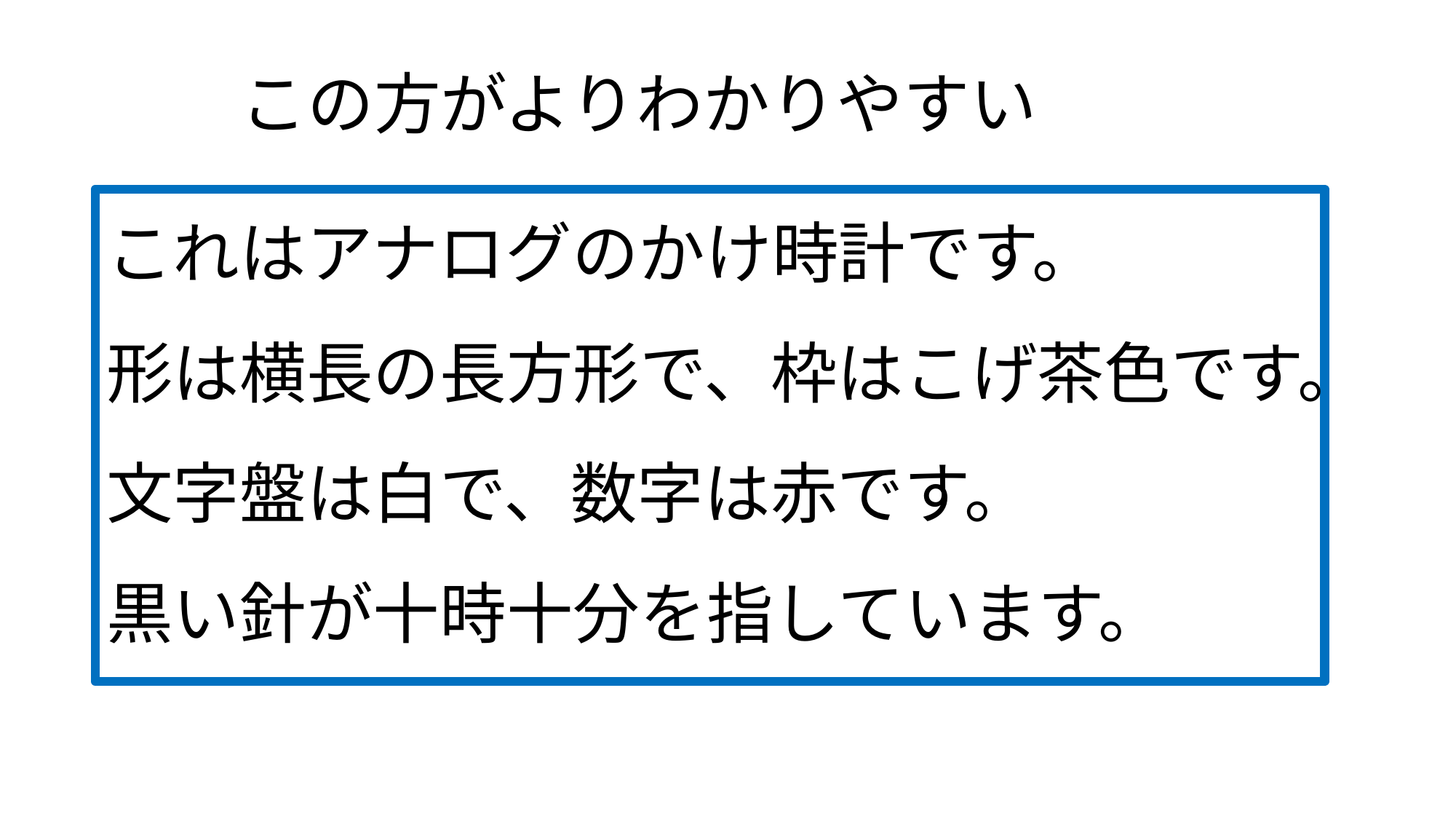

# この方がよりわかりやすい
これはアナログのかけ時計です。
形は横長の長方形で、枠はこげ茶色です。文字盤は白で、数字は赤です。
黒い針が十時十分を指しています。